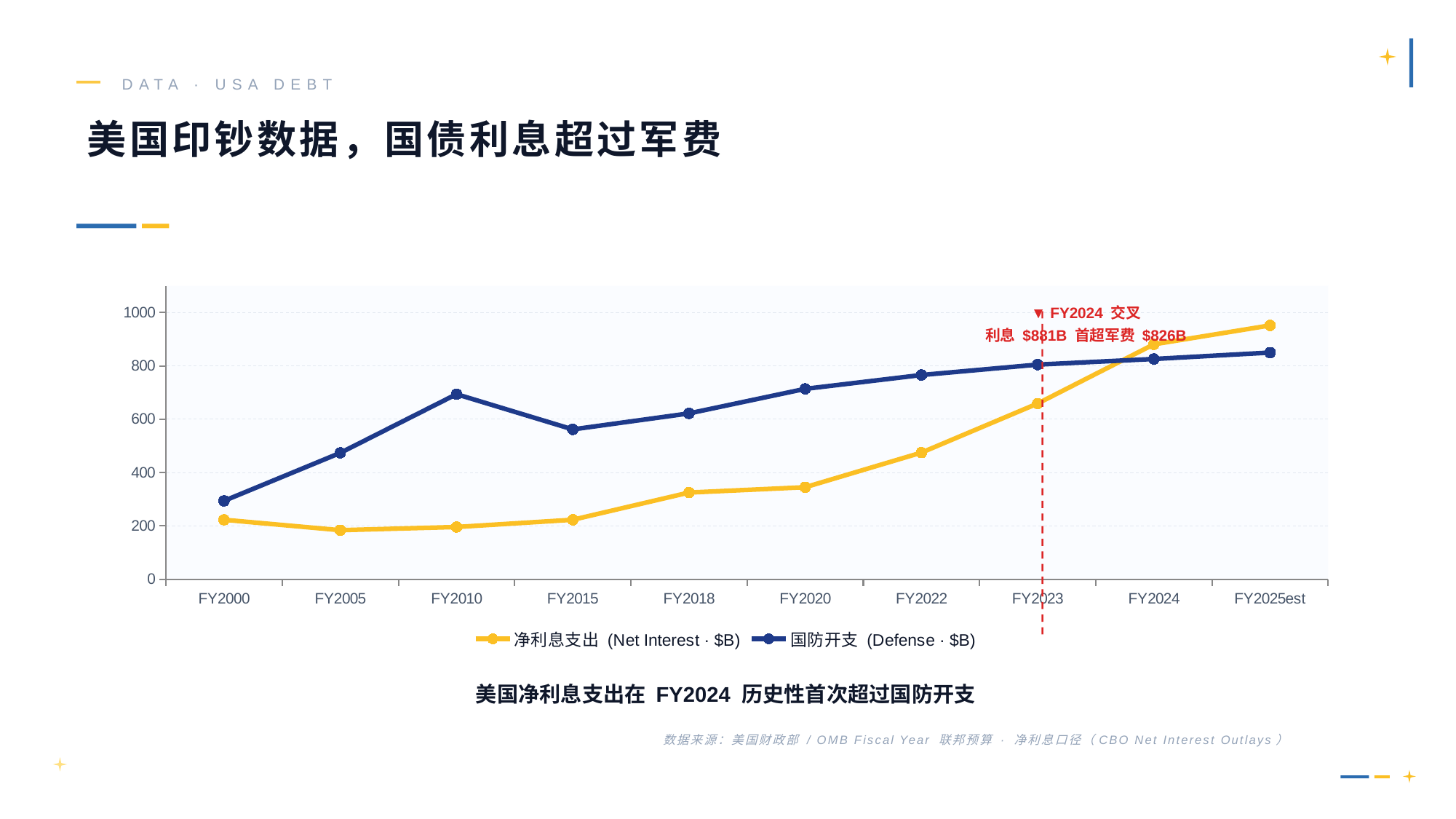

DATA · USA DEBT

美国印钞数据，国债利息超过军费

### Chart

| Category | 净利息支出 (Net Interest · $B) | 国防开支 (Defense · $B) |
|---|---|---|
| FY2000 | 223.0 | 294.0 |
| FY2005 | 184.0 | 474.0 |
| FY2010 | 196.0 | 694.0 |
| FY2015 | 223.0 | 562.0 |
| FY2018 | 325.0 | 622.0 |
| FY2020 | 345.0 | 714.0 |
| FY2022 | 475.0 | 766.0 |
| FY2023 | 659.0 | 805.0 |
| FY2024 | 881.0 | 826.0 |
| FY2025est | 952.0 | 850.0 |
▼ FY2024 交叉
利息 $881B 首超军费 $826B

美国净利息支出在 FY2024 历史性首次超过国防开支
数据来源：美国财政部 / OMB Fiscal Year 联邦预算 · 净利息口径（CBO Net Interest Outlays）